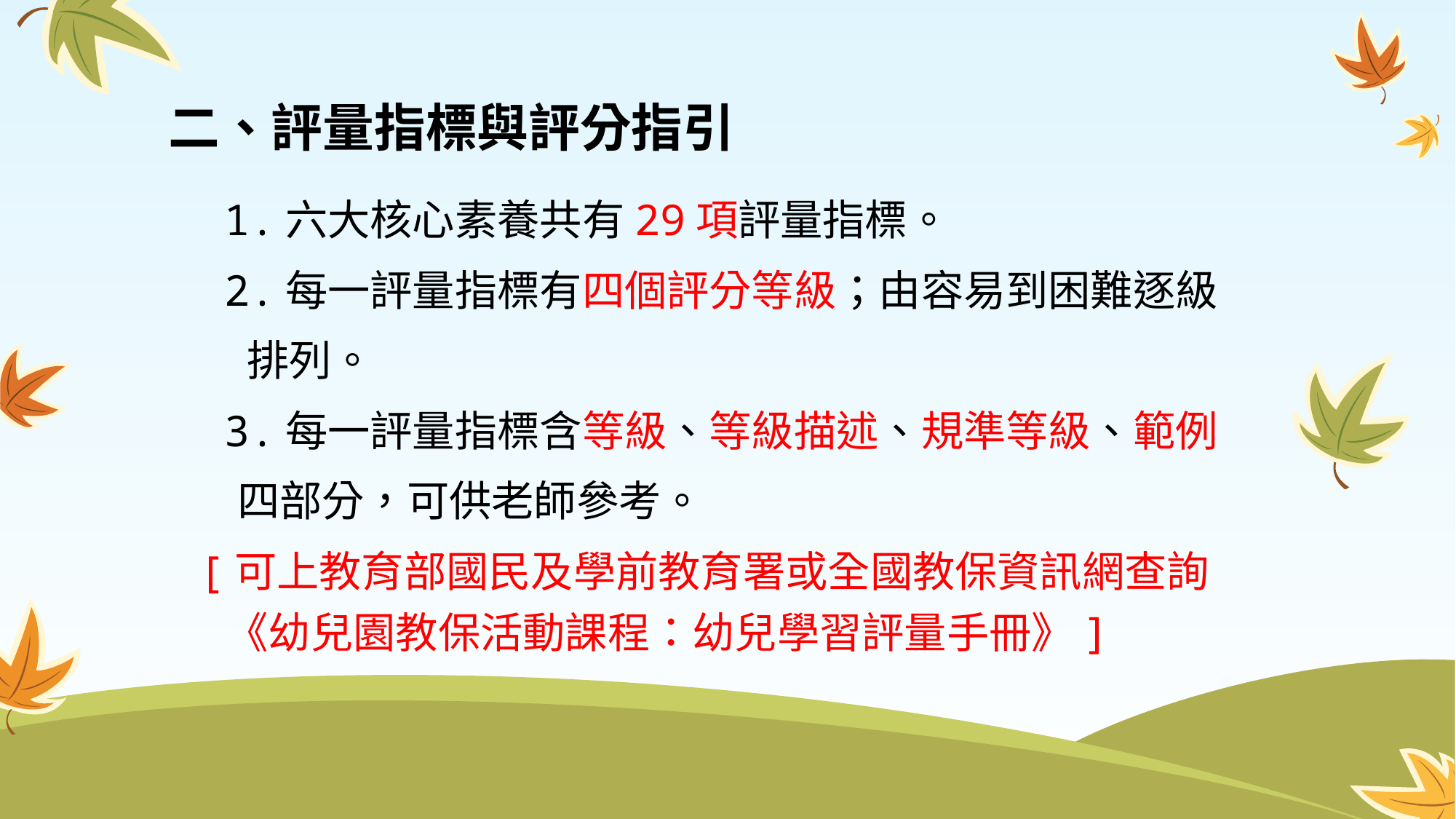

# 二、評量指標與評分指引
 1.六大核心素養共有29項評量指標。
 2.每一評量指標有四個評分等級；由容易到困難逐級
    排列。
 3.每一評量指標含等級、等級描述、規準等級、範例
   四部分，可供老師參考。
[可上教育部國民及學前教育署或全國教保資訊網查詢《幼兒園教保活動課程：幼兒學習評量手冊》]